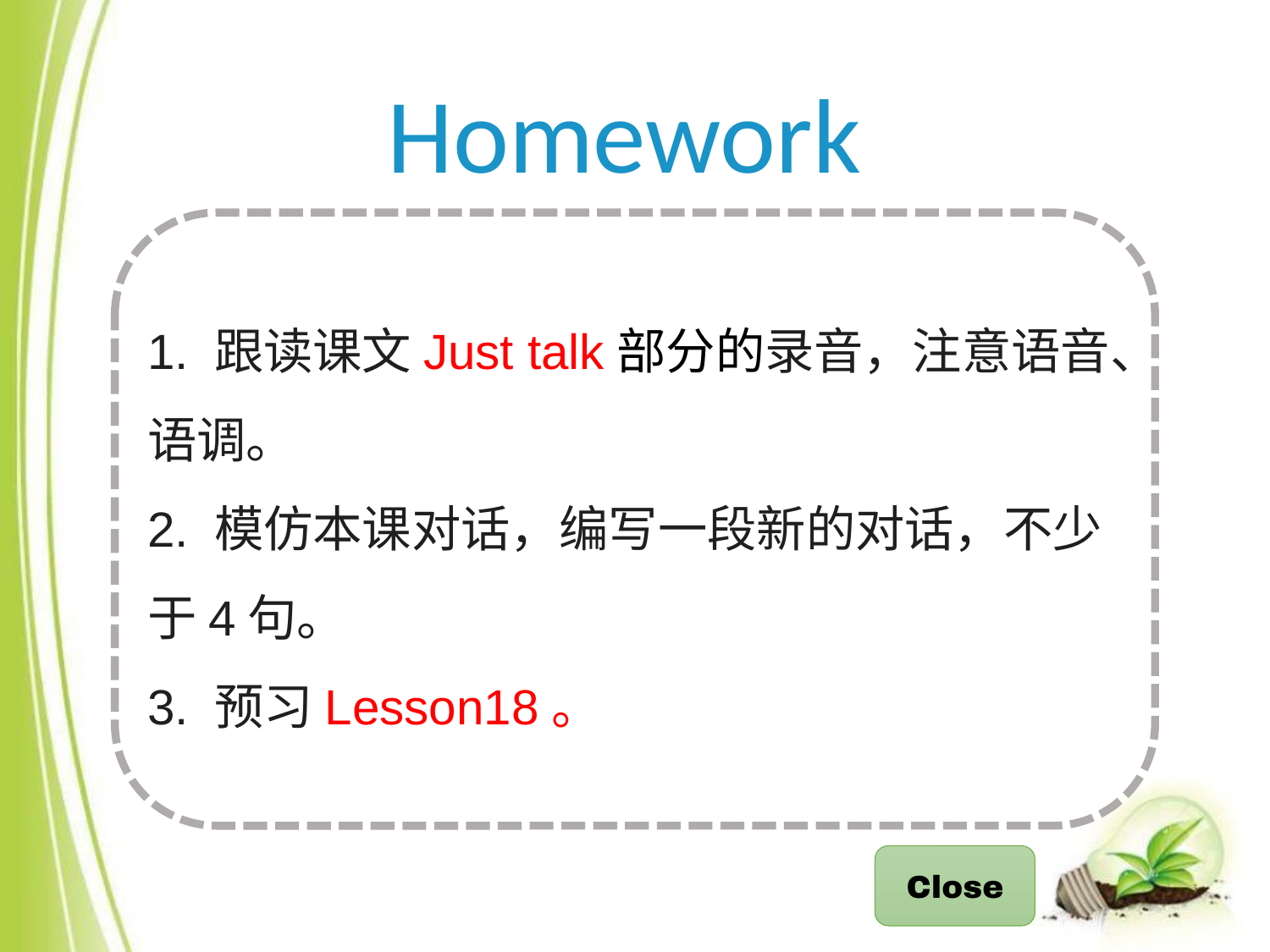

# Homework

1. 跟读课文Just talk部分的录音，注意语音、语调。
2. 模仿本课对话，编写一段新的对话，不少于4句。
3. 预习Lesson18。
Close